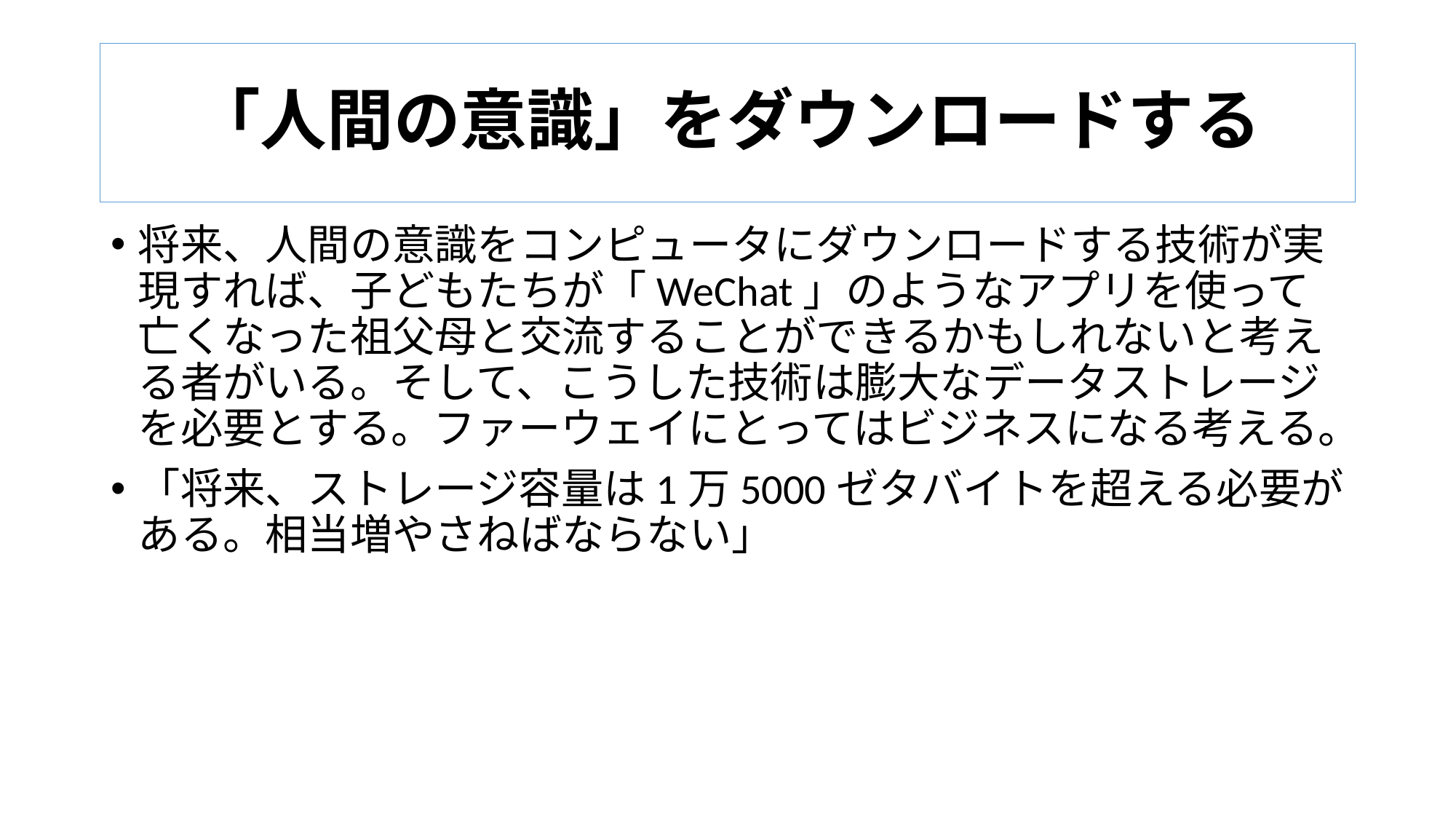

# 「人間の意識」をダウンロードする
将来、人間の意識をコンピュータにダウンロードする技術が実現すれば、子どもたちが「WeChat」のようなアプリを使って亡くなった祖父母と交流することができるかもしれないと考える者がいる。そして、こうした技術は膨大なデータストレージを必要とする。ファーウェイにとってはビジネスになる考える。
「将来、ストレージ容量は1万5000ゼタバイトを超える必要がある。相当増やさねばならない」